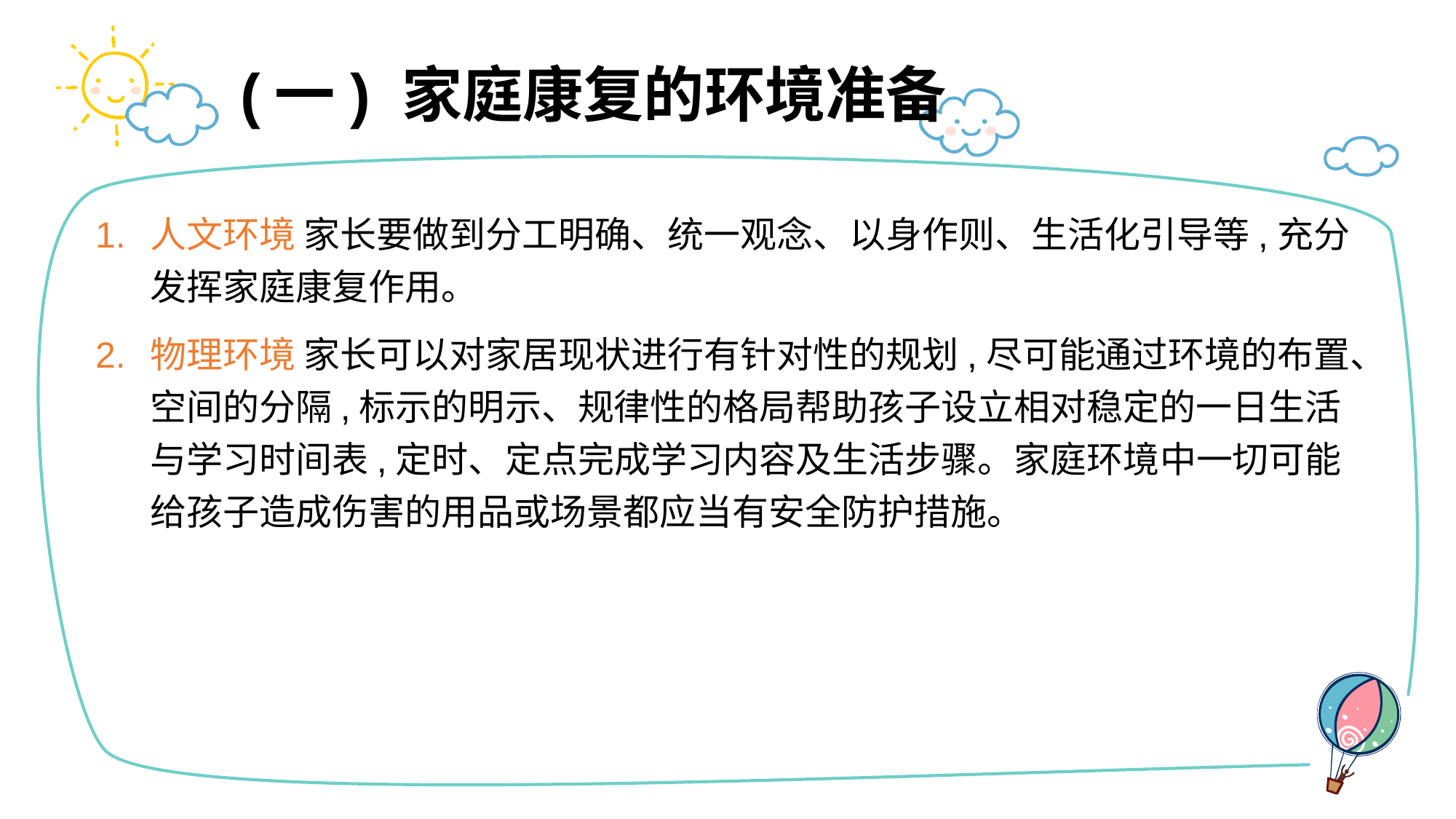

# (一) 家庭康复的环境准备
人文环境 家长要做到分工明确、统一观念、以身作则、生活化引导等,充分发挥家庭康复作用。
物理环境 家长可以对家居现状进行有针对性的规划,尽可能通过环境的布置、空间的分隔,标示的明示、规律性的格局帮助孩子设立相对稳定的一日生活与学习时间表,定时、定点完成学习内容及生活步骤。家庭环境中一切可能给孩子造成伤害的用品或场景都应当有安全防护措施。